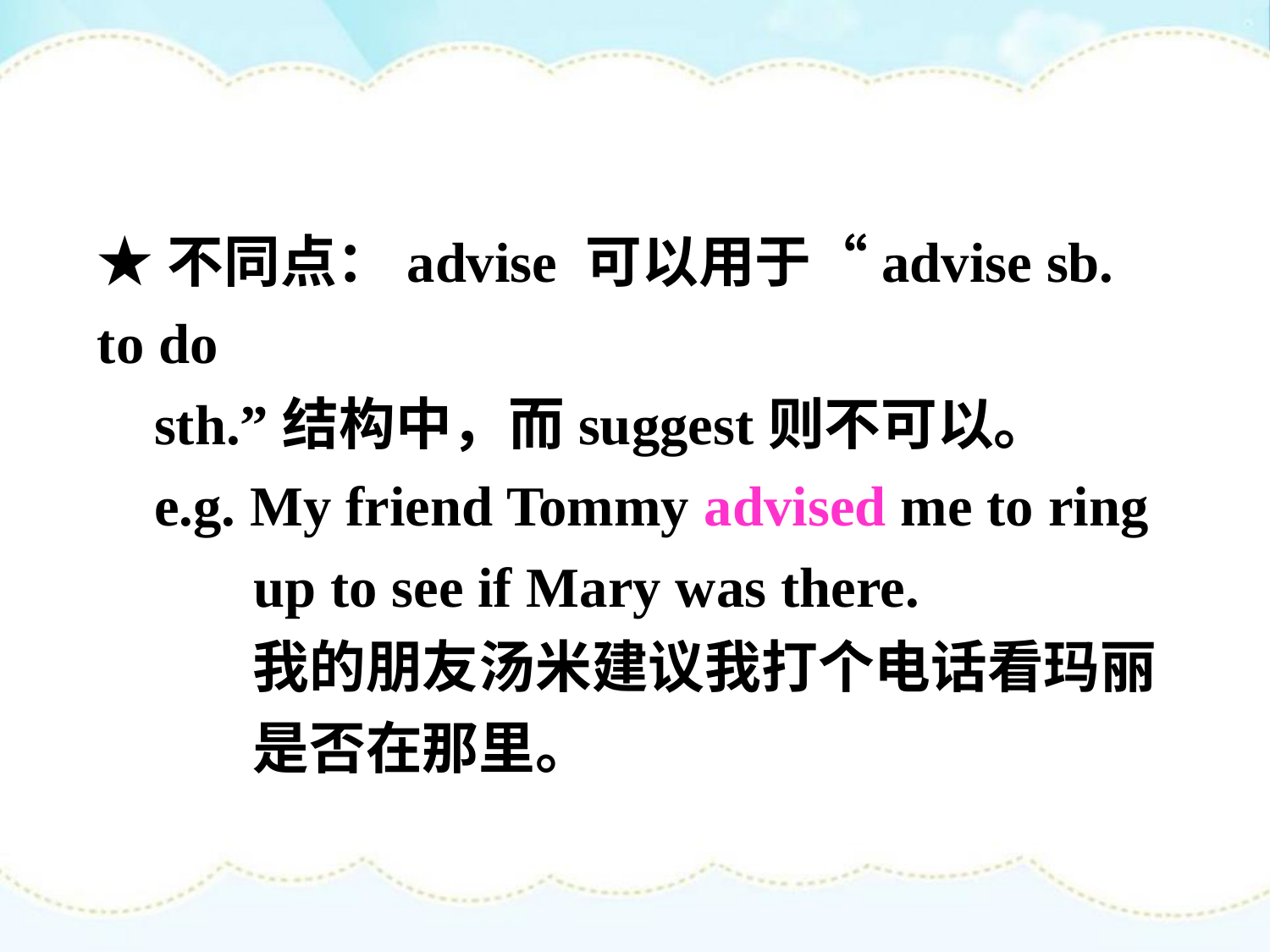

★不同点：advise 可以用于“advise sb. to do
    sth.”结构中，而suggest则不可以。
    e.g. My friend Tommy advised me to ring
           up to see if Mary was there.
           我的朋友汤米建议我打个电话看玛丽
           是否在那里。